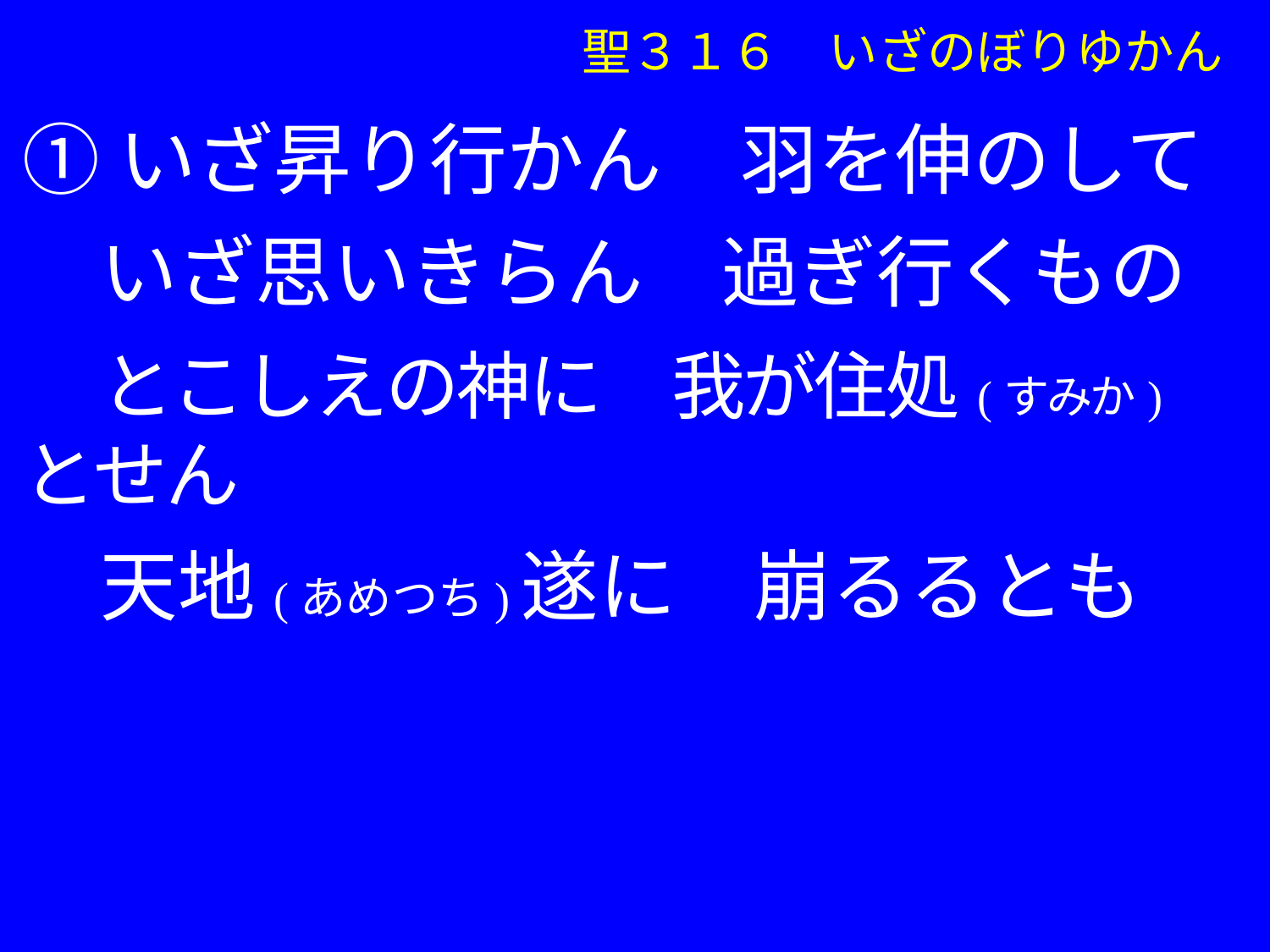

聖３１６　いざのぼりゆかん
①いざ昇り行かん　羽を伸のして
　いざ思いきらん　過ぎ行くもの
　とこしえの神に　我が住処(すみか)とせん
　天地(あめつち)遂に　崩るるとも